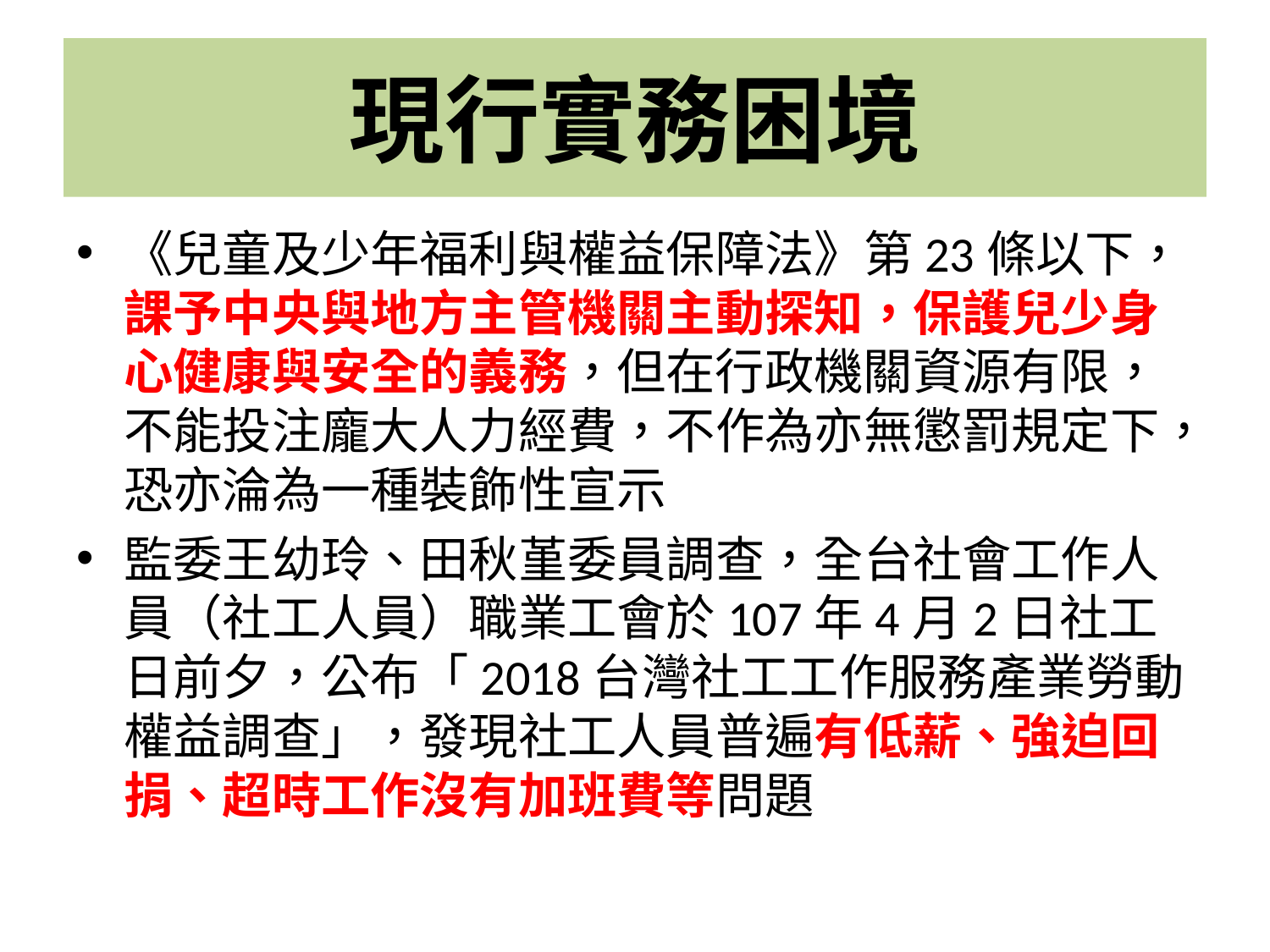

# 現行實務困境
《兒童及少年福利與權益保障法》第23條以下，課予中央與地方主管機關主動探知，保護兒少身心健康與安全的義務，但在行政機關資源有限，不能投注龐大人力經費，不作為亦無懲罰規定下，恐亦淪為一種裝飾性宣示
監委王幼玲、田秋堇委員調查，全台社會工作人員（社工人員）職業工會於107年4月2日社工日前夕，公布「2018台灣社工工作服務產業勞動權益調查」，發現社工人員普遍有低薪、強迫回捐、超時工作沒有加班費等問題